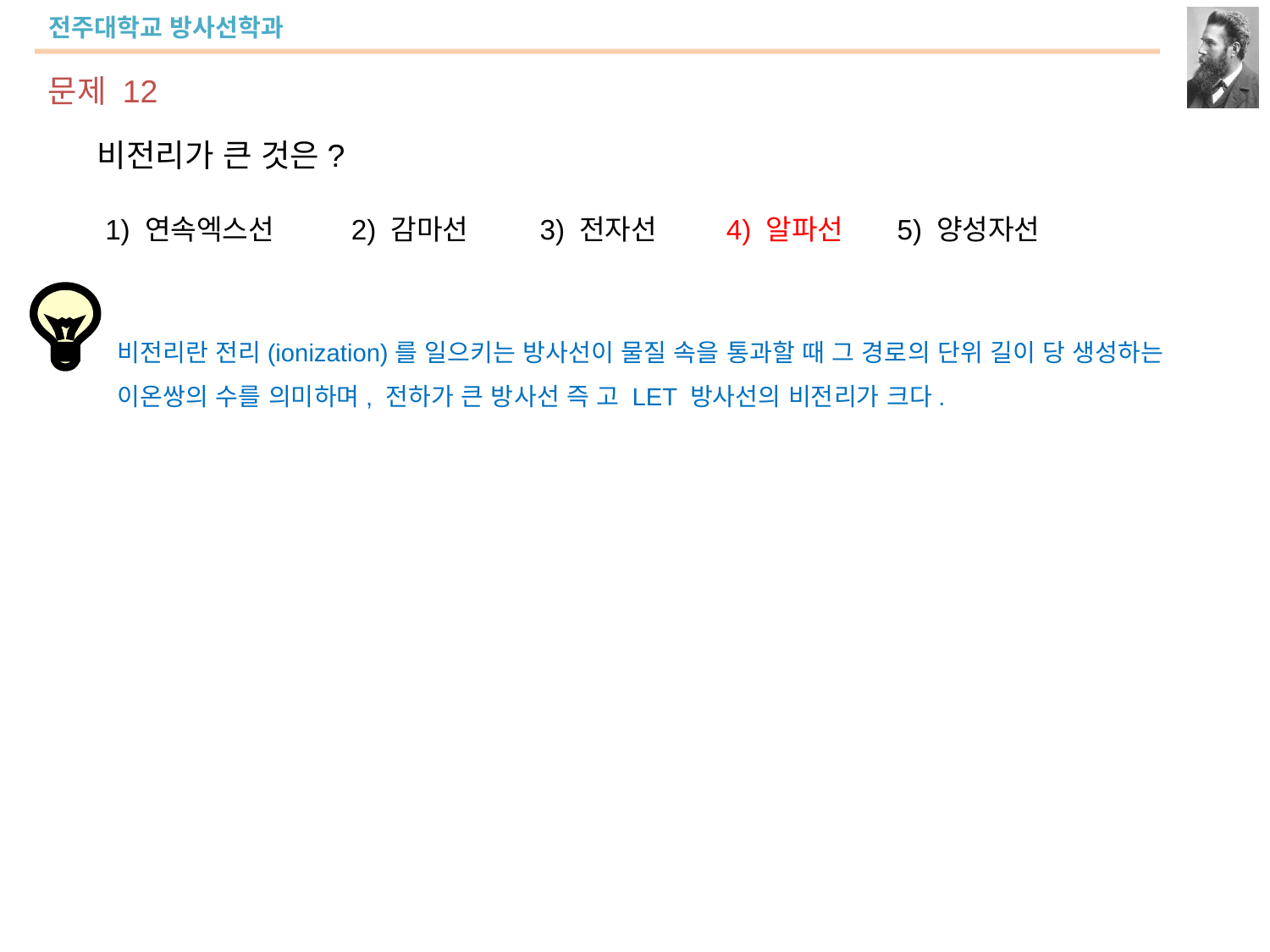

문제 12
비전리가 큰 것은?

 1) 연속엑스선	2) 감마선	       3) 전자선        4) 알파선      5) 양성자선

비전리란 전리(ionization)를 일으키는 방사선이 물질 속을 통과할 때 그 경로의 단위 길이 당 생성하는 이온쌍의 수를 의미하며, 전하가 큰 방사선 즉 고 LET 방사선의 비전리가 크다.